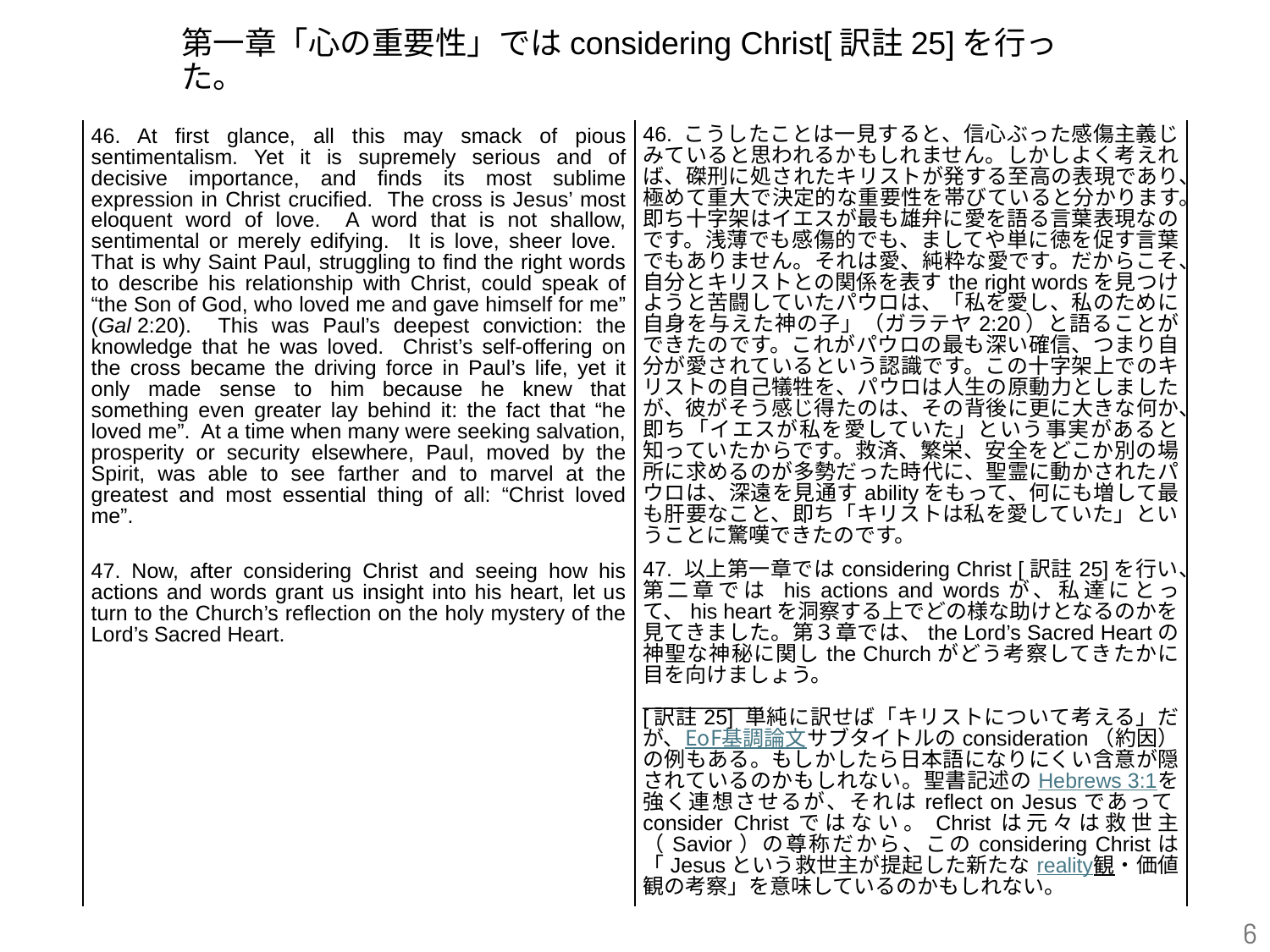

# 第一章「心の重要性」ではconsidering Christ[訳註25]を行った。
| 46. At first glance, all this may smack of pious sentimentalism. Yet it is supremely serious and of decisive importance, and finds its most sublime expression in Christ crucified. The cross is Jesus’ most eloquent word of love. A word that is not shallow, sentimental or merely edifying. It is love, sheer love. That is why Saint Paul, struggling to find the right words to describe his relationship with Christ, could speak of “the Son of God, who loved me and gave himself for me” (Gal 2:20). This was Paul’s deepest conviction: the knowledge that he was loved. Christ’s self-offering on the cross became the driving force in Paul’s life, yet it only made sense to him because he knew that something even greater lay behind it: the fact that “he loved me”. At a time when many were seeking salvation, prosperity or security elsewhere, Paul, moved by the Spirit, was able to see farther and to marvel at the greatest and most essential thing of all: “Christ loved me”. | 46. こうしたことは一見すると、信心ぶった感傷主義じみていると思われるかもしれません。しかしよく考えれば、磔刑に処されたキリストが発する至高の表現であり、極めて重大で決定的な重要性を帯びていると分かります。即ち十字架はイエスが最も雄弁に愛を語る言葉表現なのです。浅薄でも感傷的でも、ましてや単に徳を促す言葉でもありません。それは愛、純粋な愛です。だからこそ、自分とキリストとの関係を表すthe right wordsを見つけようと苦闘していたパウロは、「私を愛し、私のために自身を与えた神の子」（ガラテヤ2:20）と語ることができたのです。これがパウロの最も深い確信、つまり自分が愛されているという認識です。この十字架上でのキリストの自己犠牲を、パウロは人生の原動力としましたが、彼がそう感じ得たのは、その背後に更に大きな何か、即ち「イエスが私を愛していた」という事実があると知っていたからです。救済、繁栄、安全をどこか別の場所に求めるのが多勢だった時代に、聖霊に動かされたパウロは、深遠を見通すabilityをもって、何にも増して最も肝要なこと、即ち「キリストは私を愛していた」ということに驚嘆できたのです。 |
| --- | --- |
| 47. Now, after considering Christ and seeing how his actions and words grant us insight into his heart, let us turn to the Church’s reflection on the holy mystery of the Lord’s Sacred Heart. | 47. 以上第一章ではconsidering Christ [訳註25]を行い、第二章では his actions and wordsが、私達にとって、his heartを洞察する上でどの様な助けとなるのかを見てきました。第３章では、the Lord’s Sacred Heartの神聖な神秘に関しthe Churchがどう考察してきたかに目を向けましょう。 \_\_\_\_\_\_\_\_\_\_ [訳註25] 単純に訳せば「キリストについて考える」だが、EoF基調論文サブタイトルのconsideration（約因）の例もある。もしかしたら日本語になりにくい含意が隠されているのかもしれない。聖書記述のHebrews 3:1を強く連想させるが、それはreflect on Jesusであってconsider Christではない。Christは元々は救世主（Savior）の尊称だから、このconsidering Christは「Jesusという救世主が提起した新たなreality観・価値観の考察」を意味しているのかもしれない。 |
6